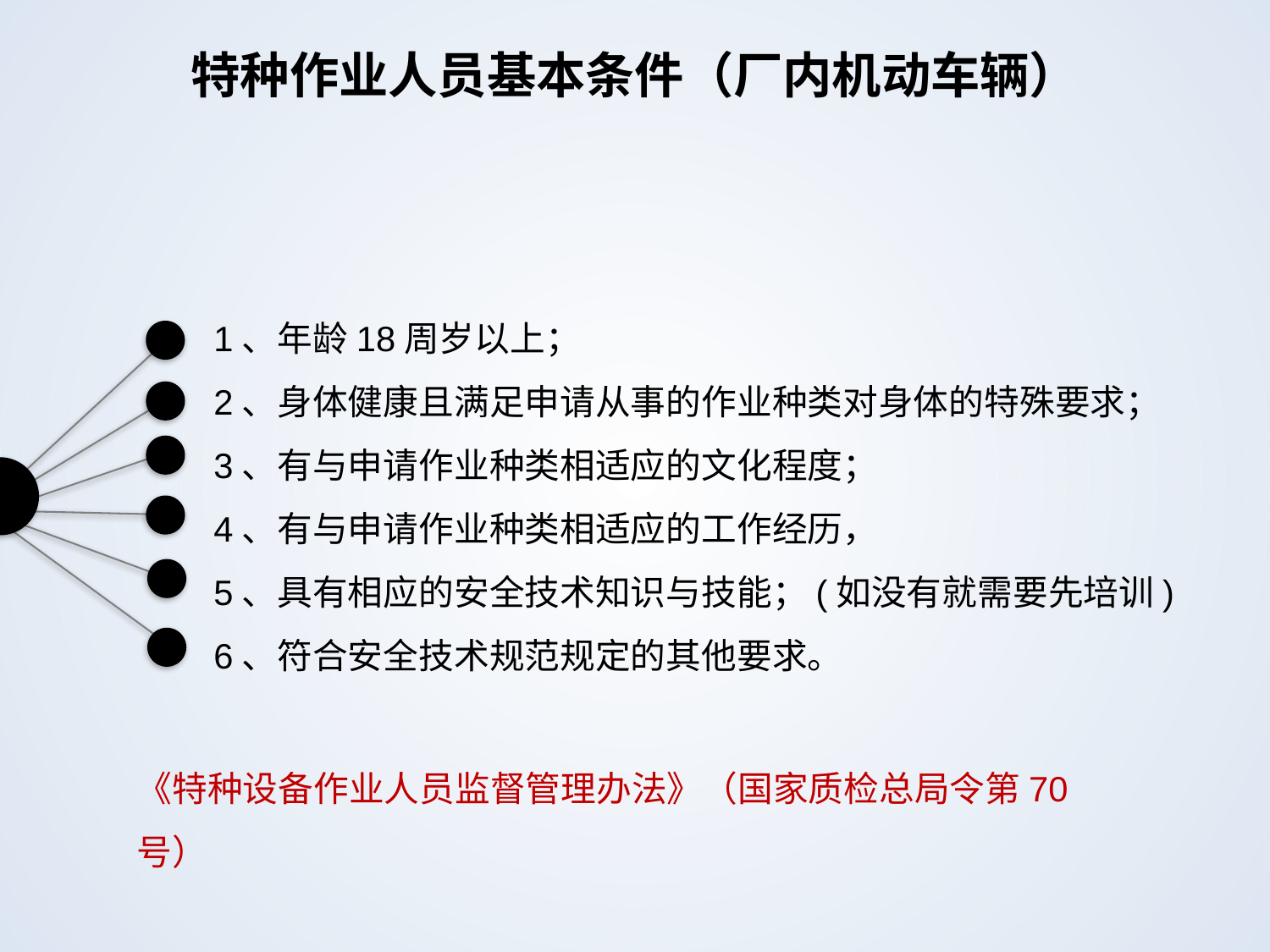

# 特种作业人员基本条件（厂内机动车辆）
1、年龄18周岁以上；
2、身体健康且满足申请从事的作业种类对身体的特殊要求；
3、有与申请作业种类相适应的文化程度；
4、有与申请作业种类相适应的工作经历，
5、具有相应的安全技术知识与技能；(如没有就需要先培训)
6、符合安全技术规范规定的其他要求。

《特种设备作业人员监督管理办法》（国家质检总局令第70号）